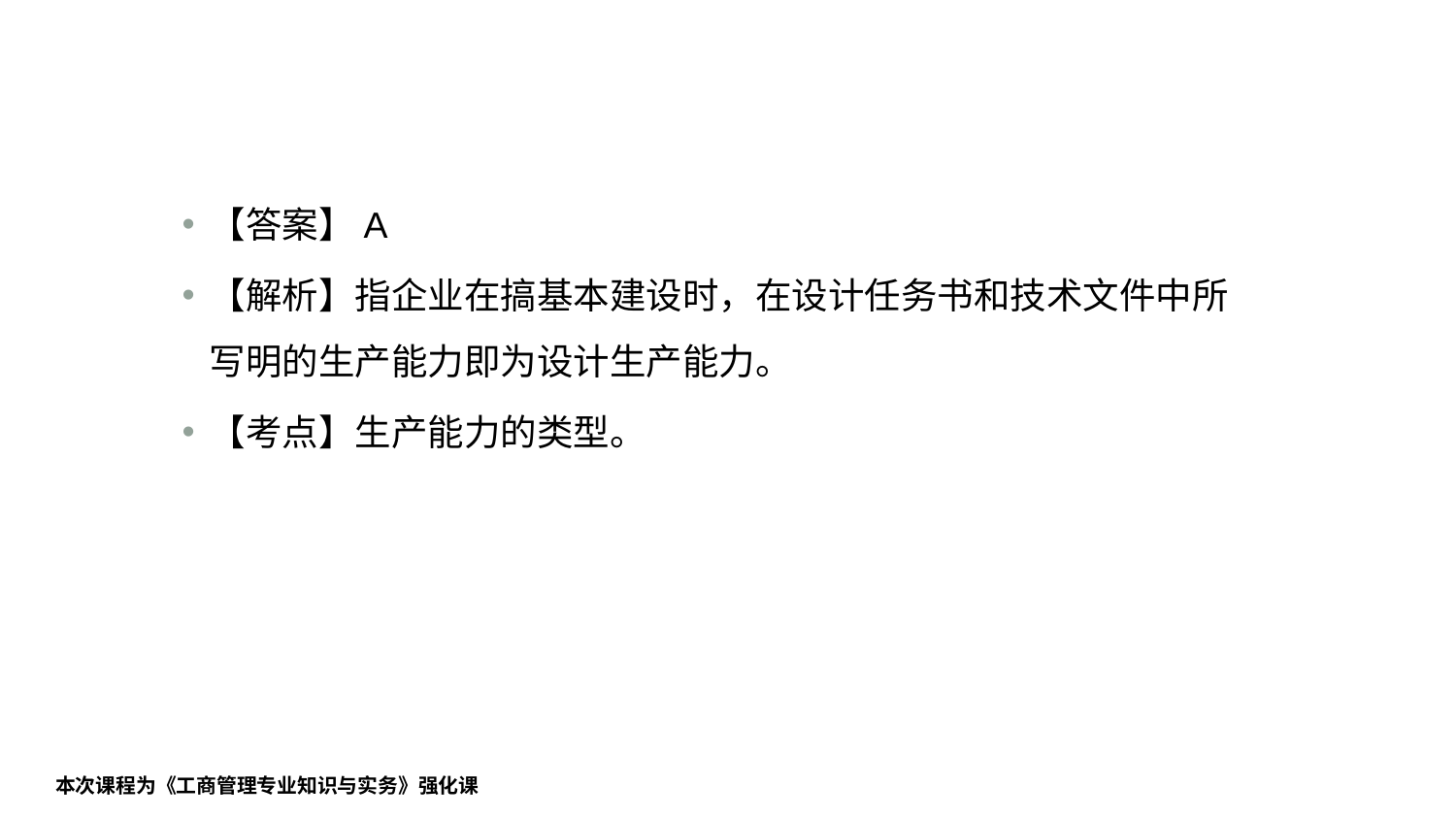

#
【答案】A
【解析】指企业在搞基本建设时，在设计任务书和技术文件中所写明的生产能力即为设计生产能力。
【考点】生产能力的类型。